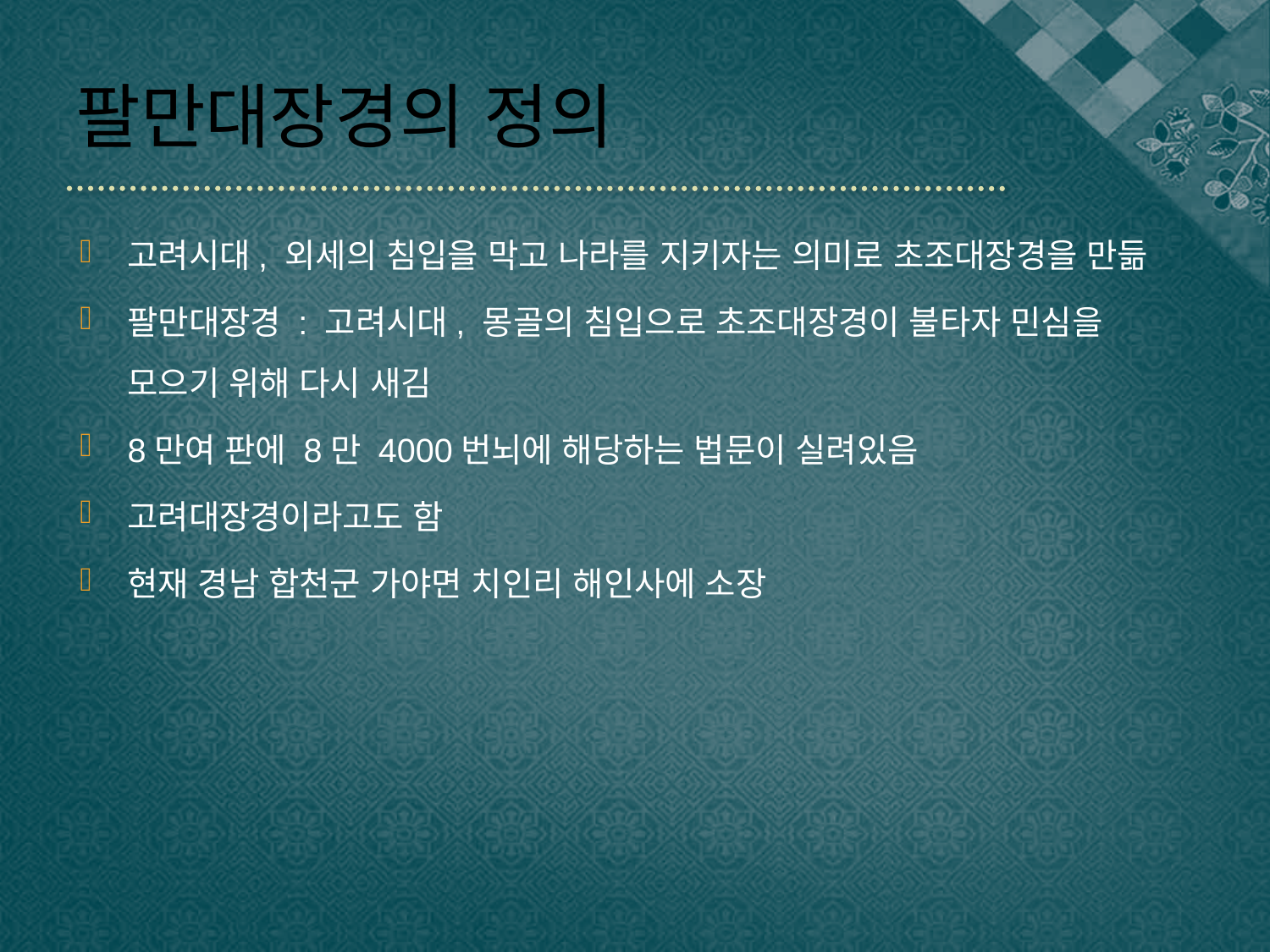

# 팔만대장경의 정의
고려시대, 외세의 침입을 막고 나라를 지키자는 의미로 초조대장경을 만듦
팔만대장경 : 고려시대, 몽골의 침입으로 초조대장경이 불타자 민심을 모으기 위해 다시 새김
8만여 판에 8만 4000번뇌에 해당하는 법문이 실려있음
고려대장경이라고도 함
현재 경남 합천군 가야면 치인리 해인사에 소장